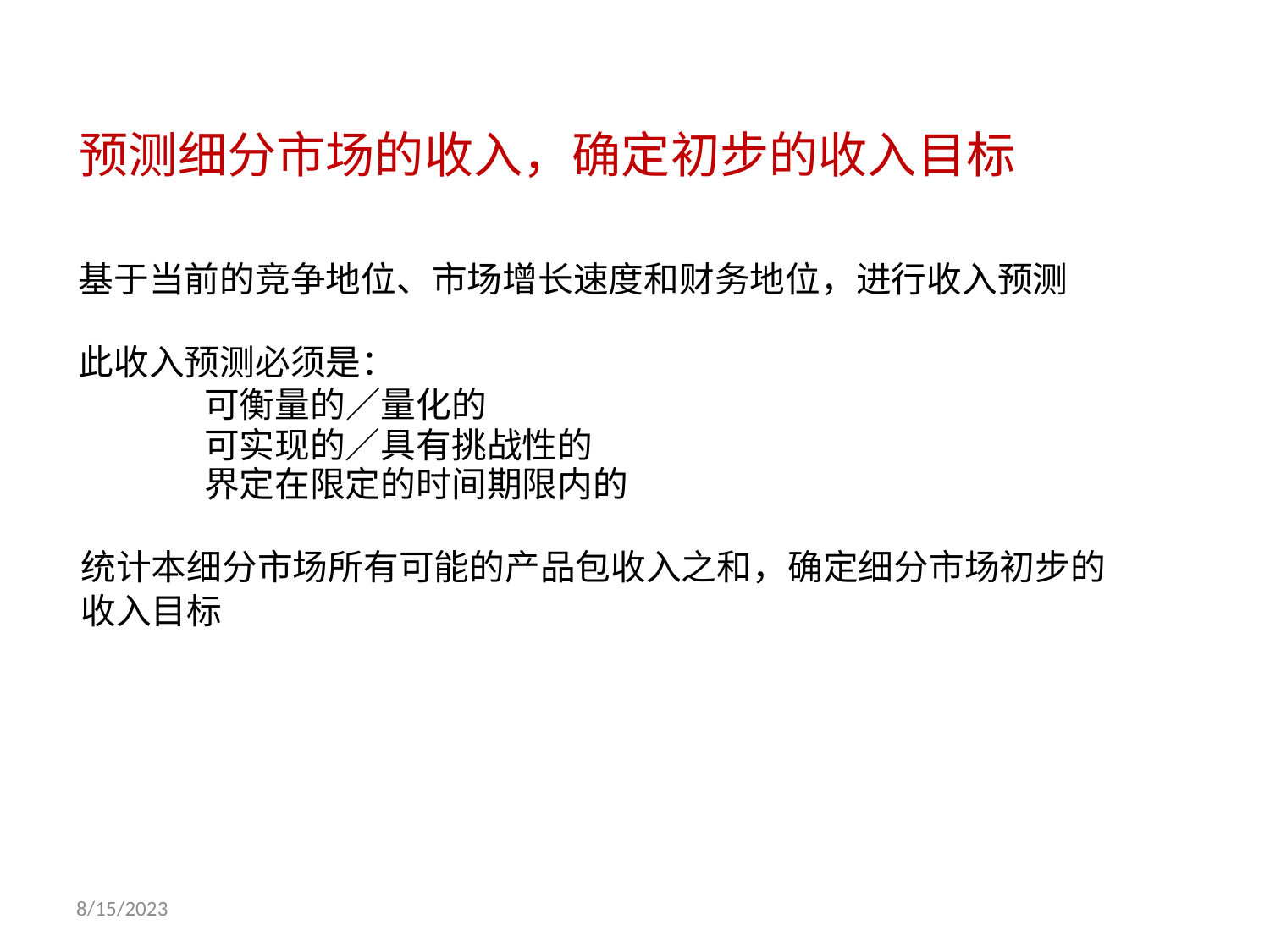

预测细分市场的收入，确定初步的收入目标
基于当前的竞争地位、市场增长速度和财务地位，进行收入预测

此收入预测必须是：
可衡量的／量化的
可实现的／具有挑战性的
界定在限定的时间期限内的
统计本细分市场所有可能的产品包收入之和，确定细分市场初步的
收入目标
8/15/2023